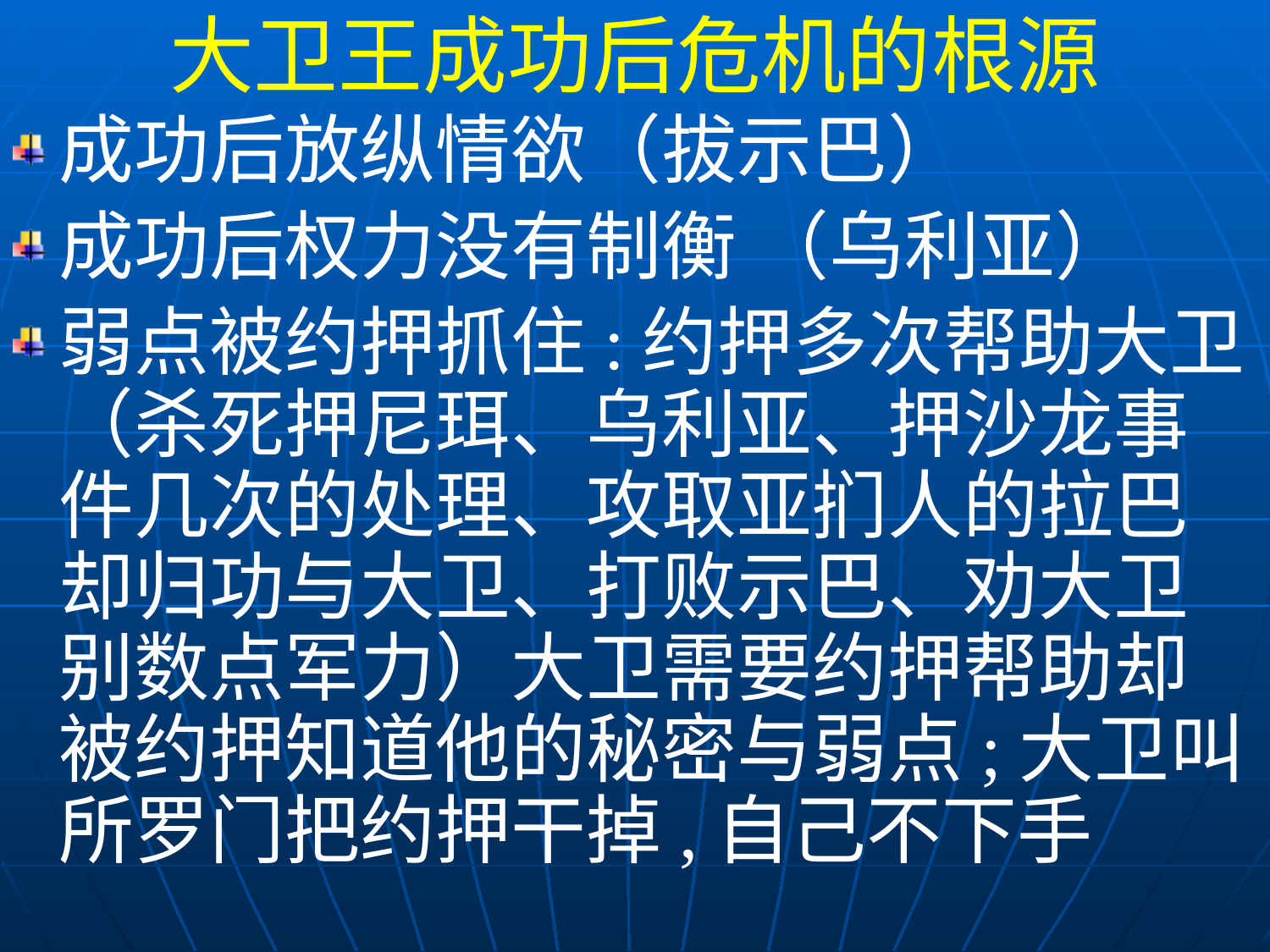

大卫王成功后危机的根源
成功后放纵情欲（拔示巴）
成功后权力没有制衡 （乌利亚）
弱点被约押抓住:约押多次帮助大卫（杀死押尼珥、乌利亚、押沙龙事件几次的处理、攻取亚扪人的拉巴却归功与大卫、打败示巴、劝大卫别数点军力）大卫需要约押帮助却被约押知道他的秘密与弱点;大卫叫所罗门把约押干掉,自己不下手